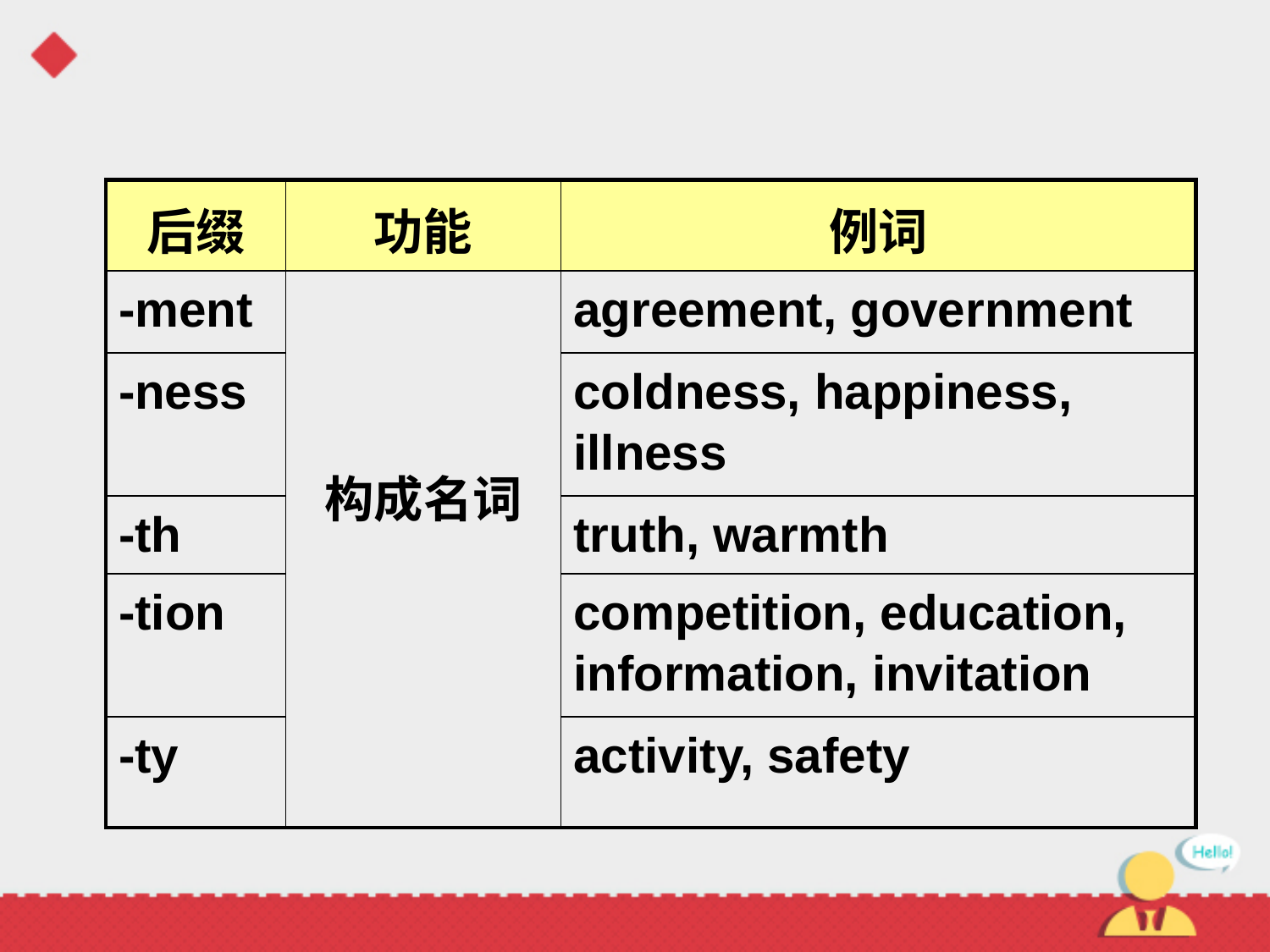

| 后缀 | 功能 | 例词 |
| --- | --- | --- |
| -ment | 构成名词 | agreement, government |
| -ness |  | coldness, happiness, illness |
| -th |  | truth, warmth |
| -tion |  | competition, education, information, invitation |
| -ty |  | activity, safety |